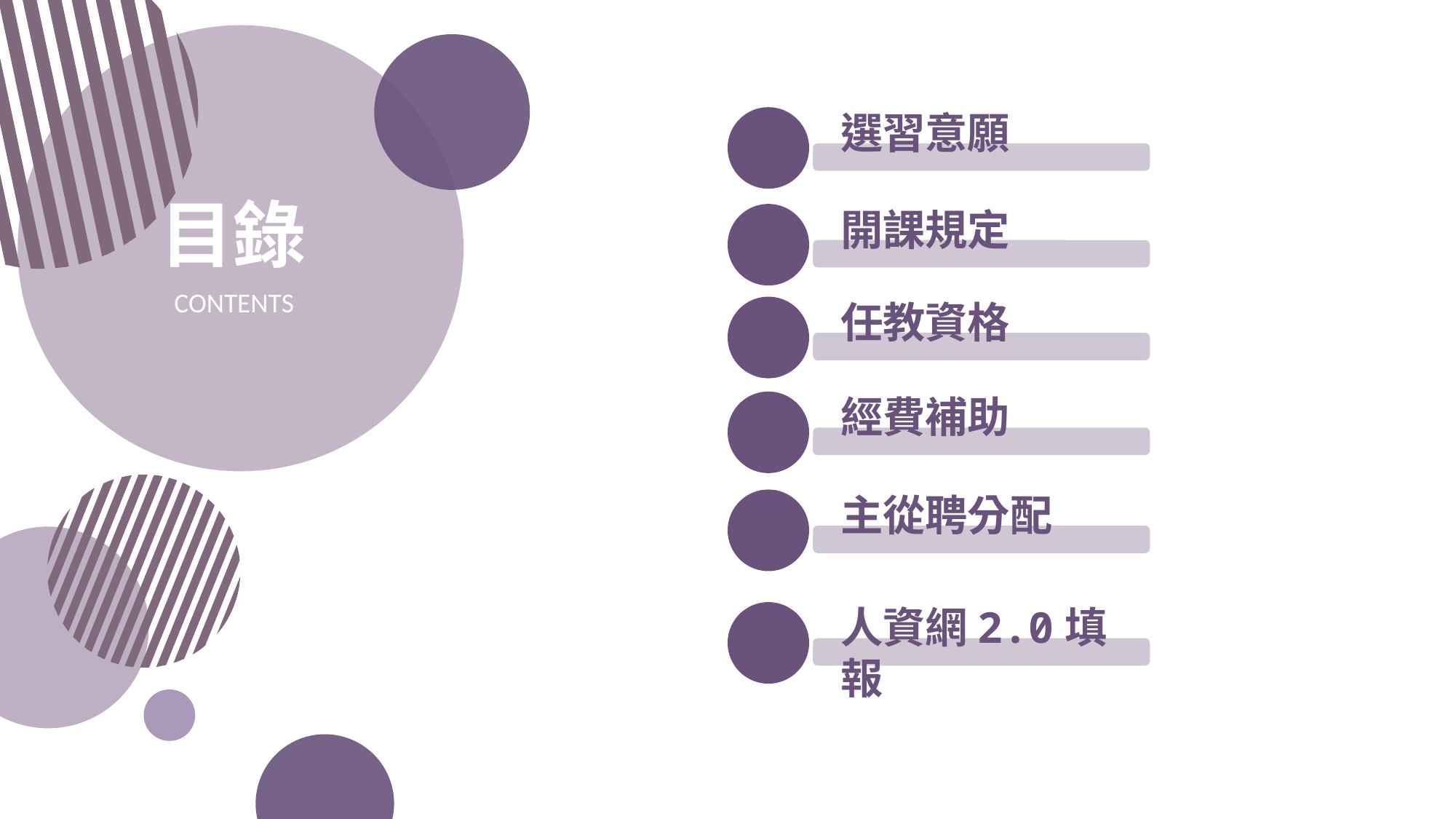

選習意願

目錄
開課規定

CONTENTS
任教資格

經費補助

主從聘分配

人資網2.0填報